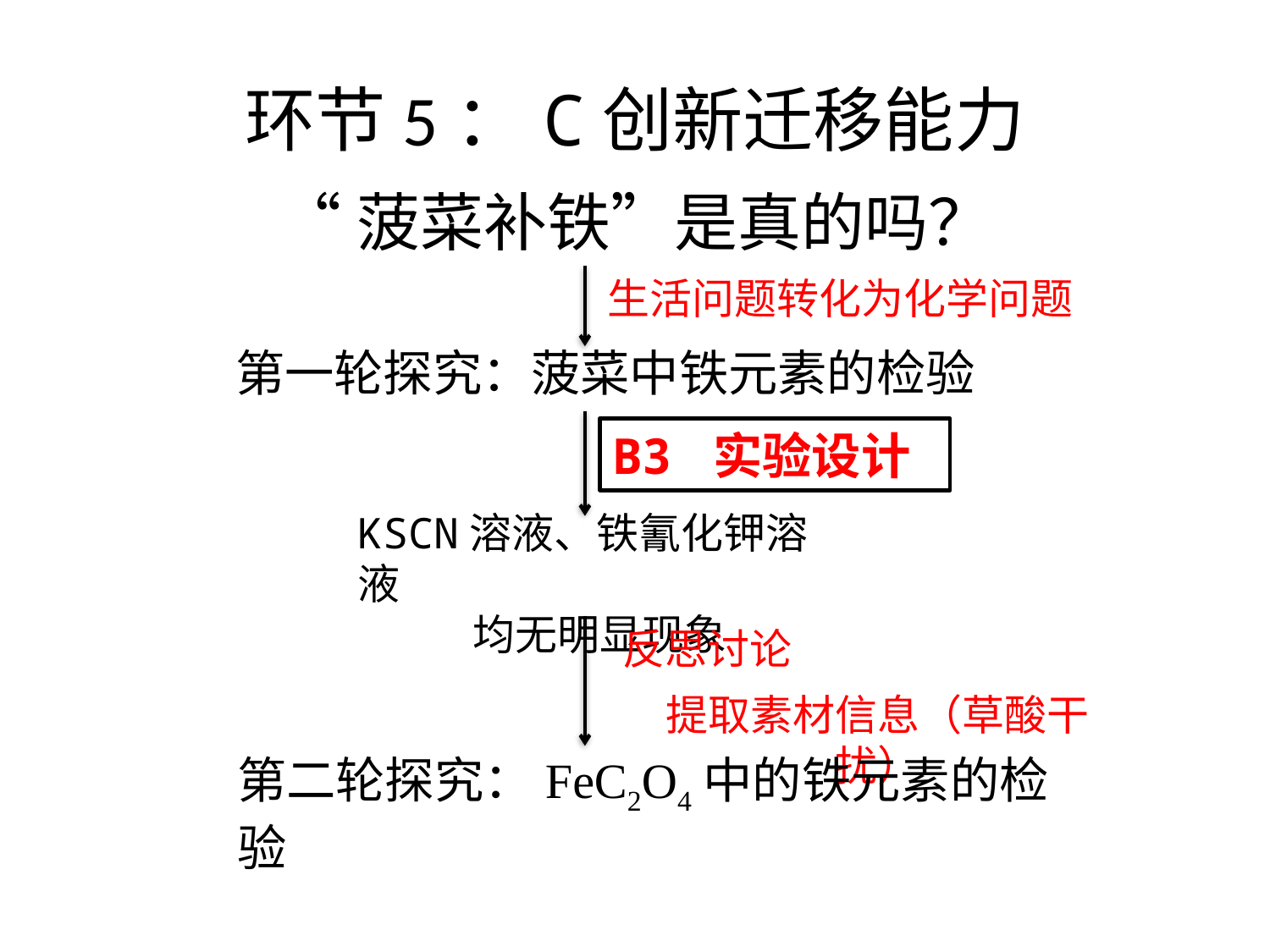

# 环节5：C创新迁移能力
“菠菜补铁”是真的吗？
生活问题转化为化学问题
第一轮探究：菠菜中铁元素的检验
B3 实验设计
KSCN溶液、铁氰化钾溶液
均无明显现象
反思讨论
提取素材信息（草酸干扰）
第二轮探究：FeC2O4中的铁元素的检验